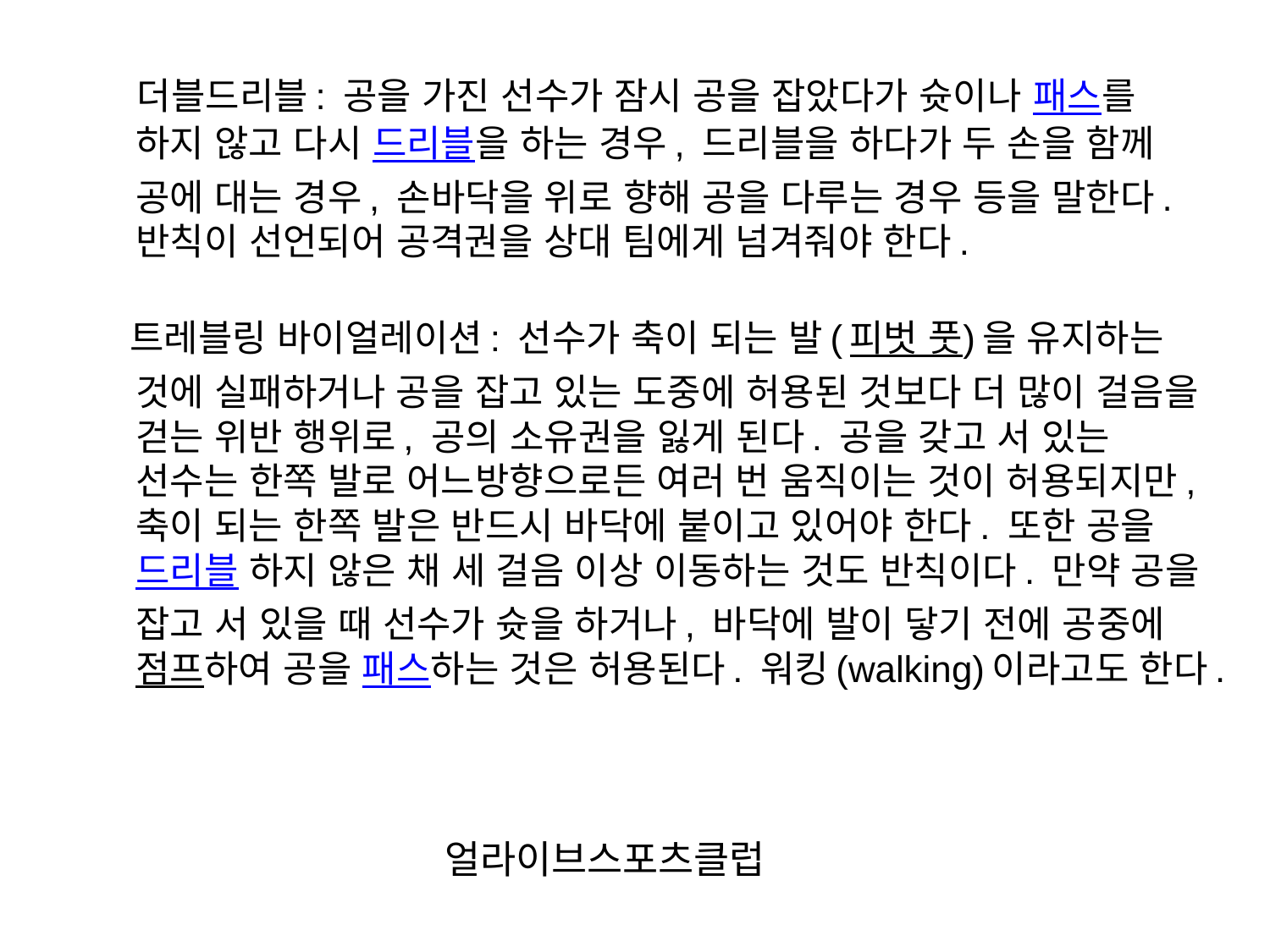

더블드리블: 공을 가진 선수가 잠시 공을 잡았다가 슛이나 패스를 하지 않고 다시 드리블을 하는 경우, 드리블을 하다가 두 손을 함께 공에 대는 경우, 손바닥을 위로 향해 공을 다루는 경우 등을 말한다. 반칙이 선언되어 공격권을 상대 팀에게 넘겨줘야 한다.
   트레블링 바이얼레이션: 선수가 축이 되는 발(피벗 풋)을 유지하는 것에 실패하거나 공을 잡고 있는 도중에 허용된 것보다 더 많이 걸음을 걷는 위반 행위로, 공의 소유권을 잃게 된다. 공을 갖고 서 있는 선수는 한쪽 발로 어느방향으로든 여러 번 움직이는 것이 허용되지만, 축이 되는 한쪽 발은 반드시 바닥에 붙이고 있어야 한다. 또한 공을 드리블 하지 않은 채 세 걸음 이상 이동하는 것도 반칙이다. 만약 공을 잡고 서 있을 때 선수가 슛을 하거나, 바닥에 발이 닿기 전에 공중에 점프하여 공을 패스하는 것은 허용된다. 워킹(walking)이라고도 한다.
# 얼라이브스포츠클럽